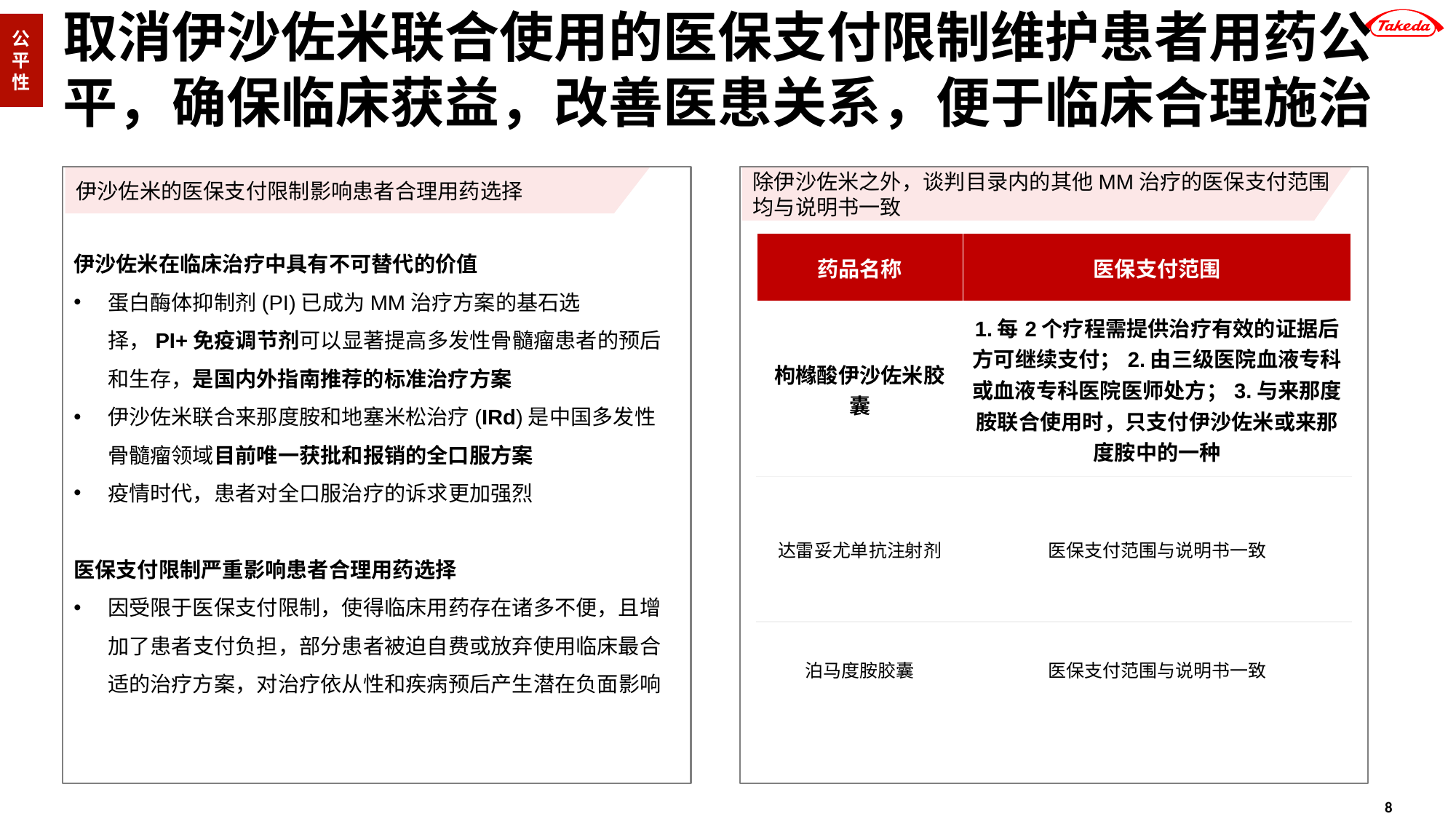

公平性

# 取消伊沙佐米联合使用的医保支付限制维护患者用药公平，确保临床获益，改善医患关系，便于临床合理施治

伊沙佐米的医保支付限制影响患者合理用药选择
除伊沙佐米之外，谈判目录内的其他MM治疗的医保支付范围均与说明书一致
伊沙佐米在临床治疗中具有不可替代的价值
蛋白酶体抑制剂(PI)已成为MM治疗方案的基石选择，PI+免疫调节剂可以显著提高多发性骨髓瘤患者的预后和生存，是国内外指南推荐的标准治疗方案
伊沙佐米联合来那度胺和地塞米松治疗(IRd)是中国多发性骨髓瘤领域目前唯一获批和报销的全口服方案
疫情时代，患者对全口服治疗的诉求更加强烈

医保支付限制严重影响患者合理用药选择
因受限于医保支付限制，使得临床用药存在诸多不便，且增加了患者支付负担，部分患者被迫自费或放弃使用临床最合适的治疗方案，对治疗依从性和疾病预后产生潜在负面影响
| 药品名称 | 医保支付范围 |
| --- | --- |
| 枸橼酸伊沙佐米胶囊 | 1.每2个疗程需提供治疗有效的证据后方可继续支付；2.由三级医院血液专科或血液专科医院医师处方；3.与来那度胺联合使用时，只支付伊沙佐米或来那度胺中的一种 |
| 达雷妥尤单抗注射剂 | 医保支付范围与说明书一致 |
| 泊马度胺胶囊 | 医保支付范围与说明书一致 |